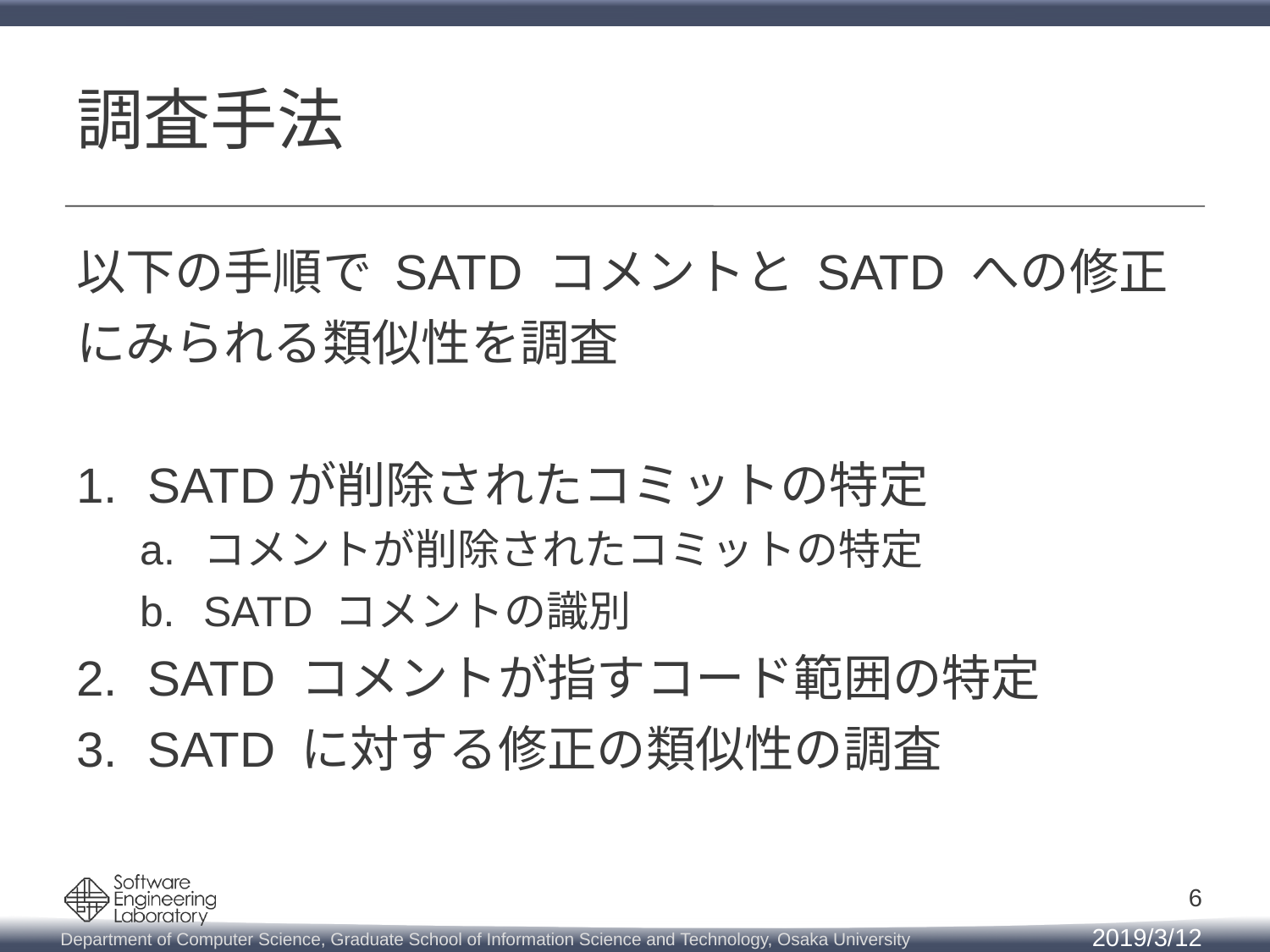

# 調査手法
以下の手順で SATD コメントと SATD への修正にみられる類似性を調査

SATDが削除されたコミットの特定
コメントが削除されたコミットの特定
SATD コメントの識別
SATD コメントが指すコード範囲の特定
SATD に対する修正の類似性の調査
6
2019/3/12